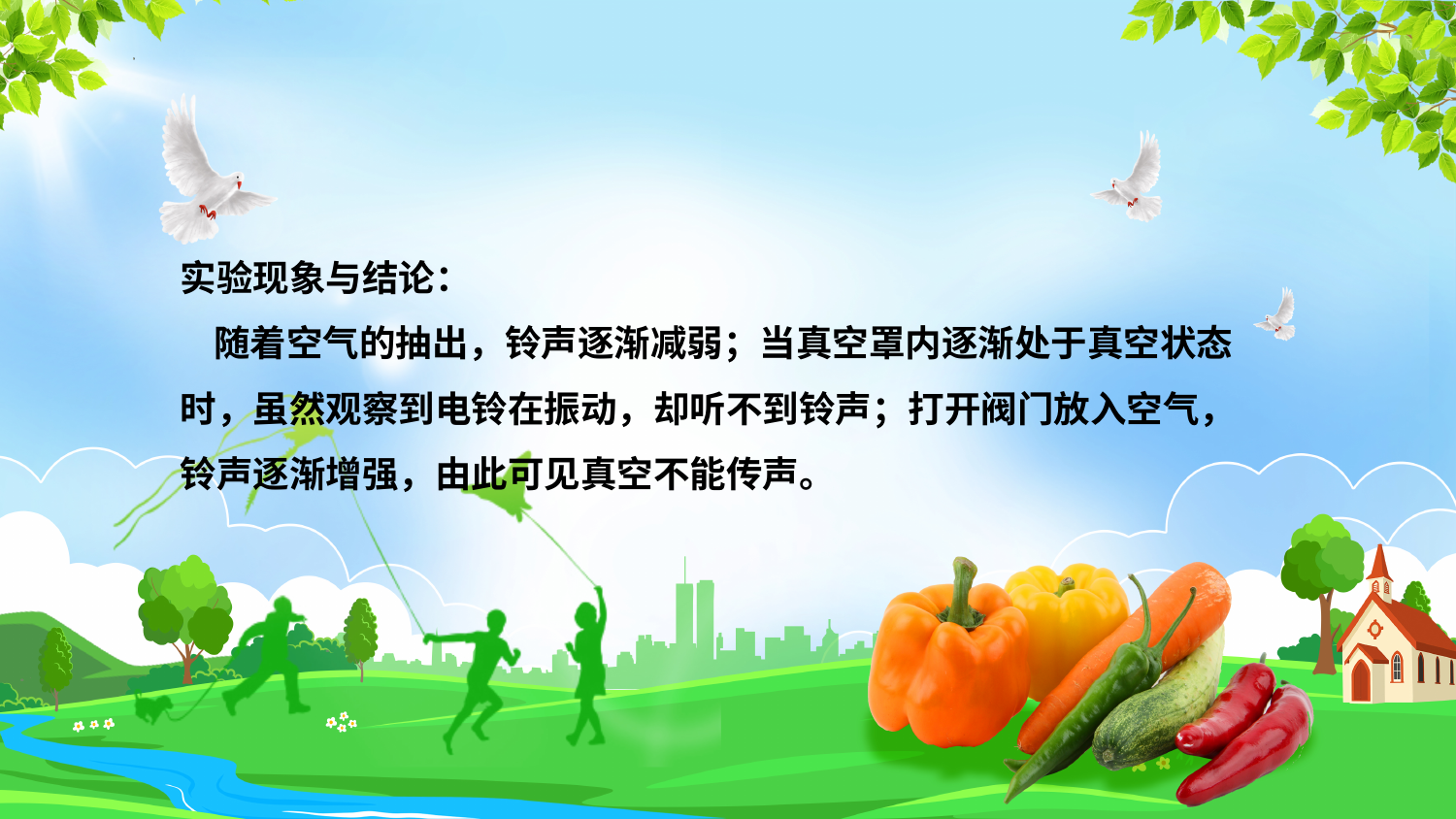

实验现象与结论：
   随着空气的抽出，铃声逐渐减弱；当真空罩内逐渐处于真空状态时，虽然观察到电铃在振动，却听不到铃声；打开阀门放入空气，铃声逐渐增强，由此可见真空不能传声。